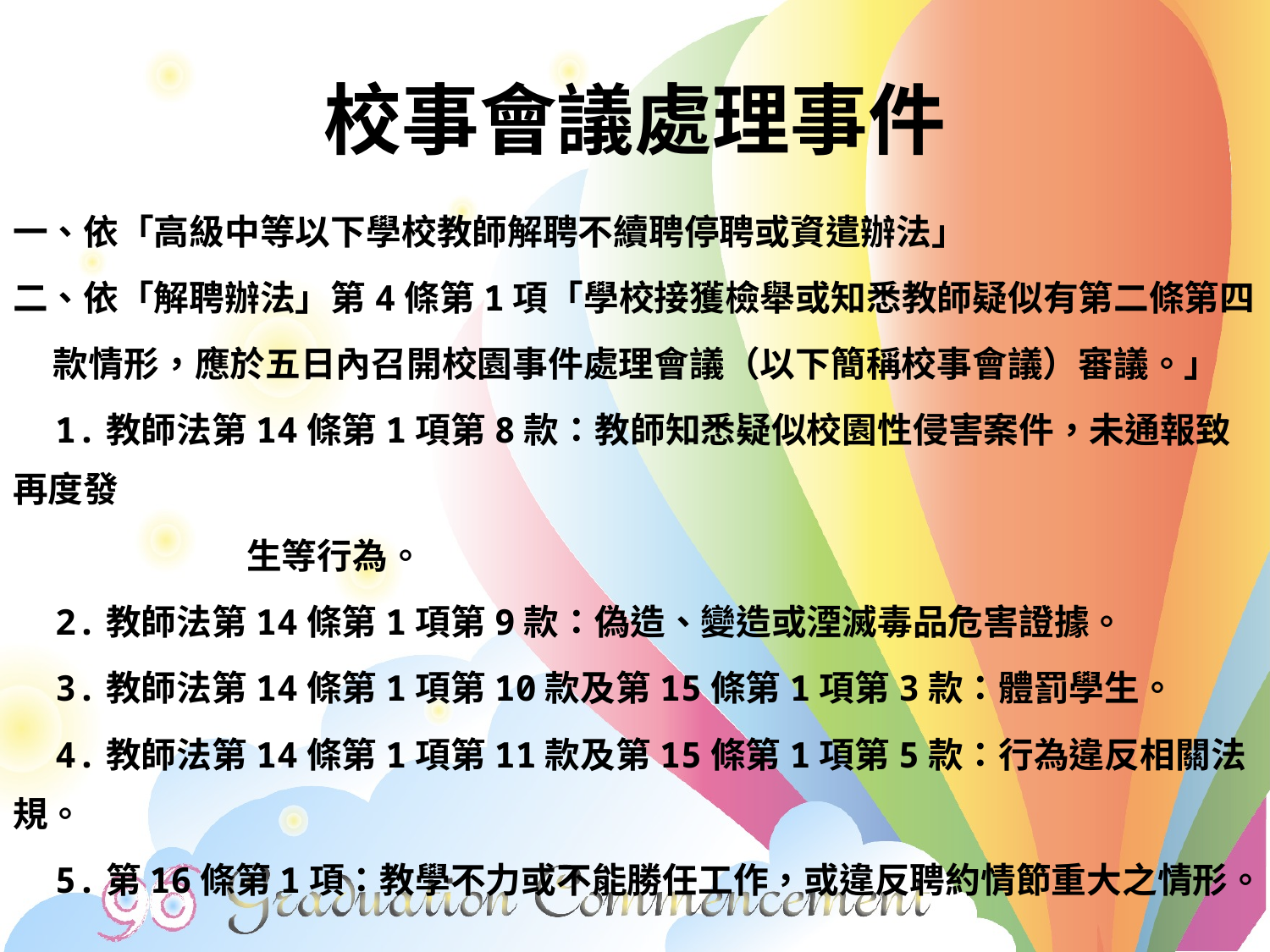

# 校事會議處理事件
一、依「高級中等以下學校教師解聘不續聘停聘或資遣辦法」
二、依「解聘辦法」第4條第1項「學校接獲檢舉或知悉教師疑似有第二條第四
    款情形，應於五日內召開校園事件處理會議（以下簡稱校事會議）審議。」
  1.教師法第14條第1項第8款：教師知悉疑似校園性侵害案件，未通報致再度發
                            生等行為。
  2.教師法第14條第1項第9款：偽造、變造或湮滅毒品危害證據。
  3.教師法第14條第1項第10款及第15條第1項第3款：體罰學生。
  4.教師法第14條第1項第11款及第15條第1項第5款：行為違反相關法規。
  5.第16條第1項：教學不力或不能勝任工作，或違反聘約情節重大之情形。